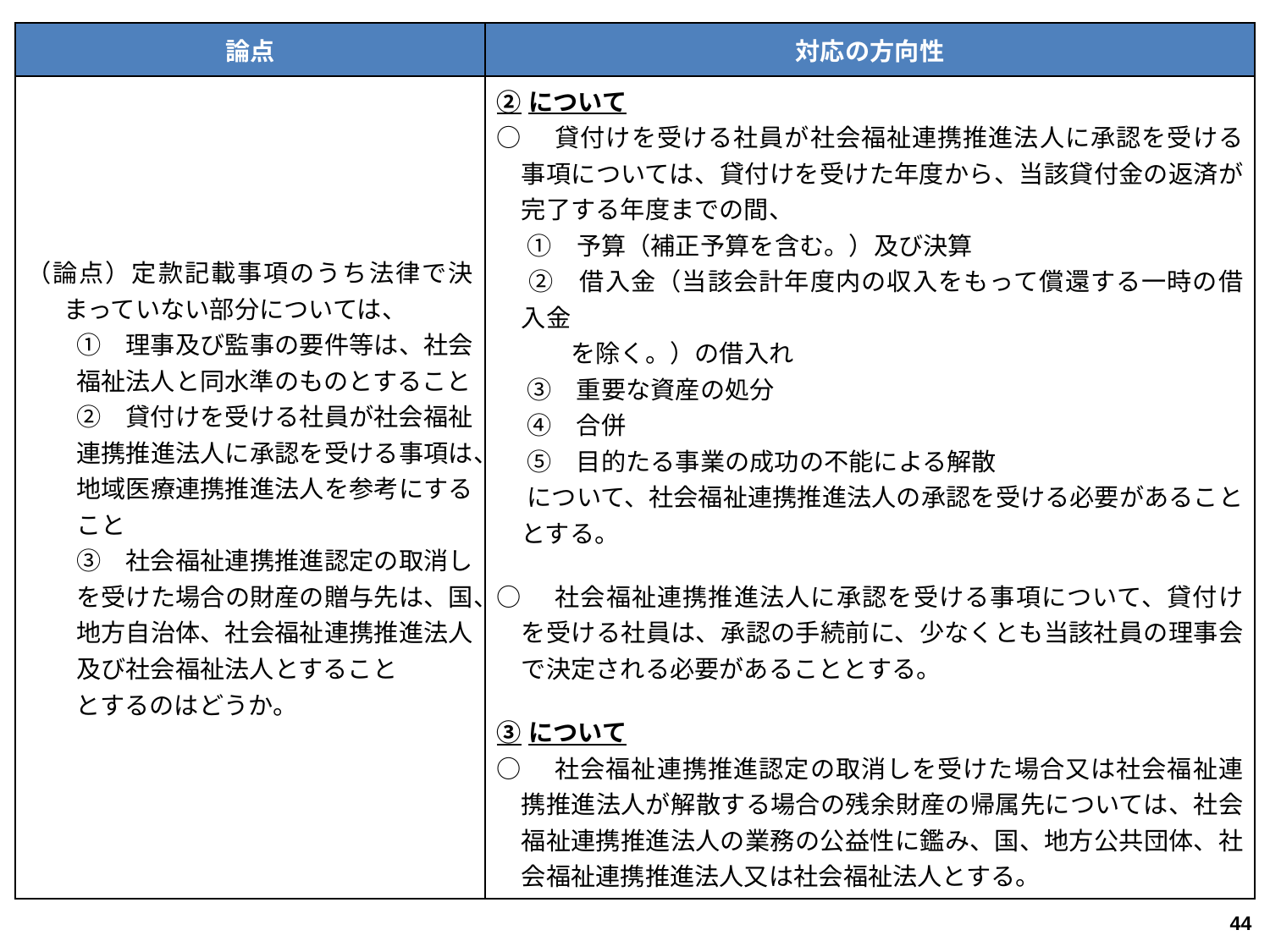

| 論点 | 対応の方向性 |
| --- | --- |
| （論点）定款記載事項のうち法律で決まっていない部分については、 　　①　理事及び監事の要件等は、社会福祉法人と同水準のものとすること 　　②　貸付けを受ける社員が社会福祉連携推進法人に承認を受ける事項は、地域医療連携推進法人を参考にすること 　　③　社会福祉連携推進認定の取消しを受けた場合の財産の贈与先は、国、地方自治体、社会福祉連携推進法人及び社会福祉法人とすること 　　とするのはどうか。 | ②について ○　貸付けを受ける社員が社会福祉連携推進法人に承認を受ける事項については、貸付けを受けた年度から、当該貸付金の返済が完了する年度までの間、 　 ①　予算（補正予算を含む。）及び決算 　 ②　借入金（当該会計年度内の収入をもって償還する一時の借入金 　　　を除く。）の借入れ 　 ③　重要な資産の処分 　 ④　合併 　 ⑤　目的たる事業の成功の不能による解散 　 について、社会福祉連携推進法人の承認を受ける必要があることとする。　 ○　社会福祉連携推進法人に承認を受ける事項について、貸付けを受ける社員は、承認の手続前に、少なくとも当該社員の理事会で決定される必要があることとする。 ③について ○　社会福祉連携推進認定の取消しを受けた場合又は社会福祉連携推進法人が解散する場合の残余財産の帰属先については、社会福祉連携推進法人の業務の公益性に鑑み、国、地方公共団体、社会福祉連携推進法人又は社会福祉法人とする。 |
44